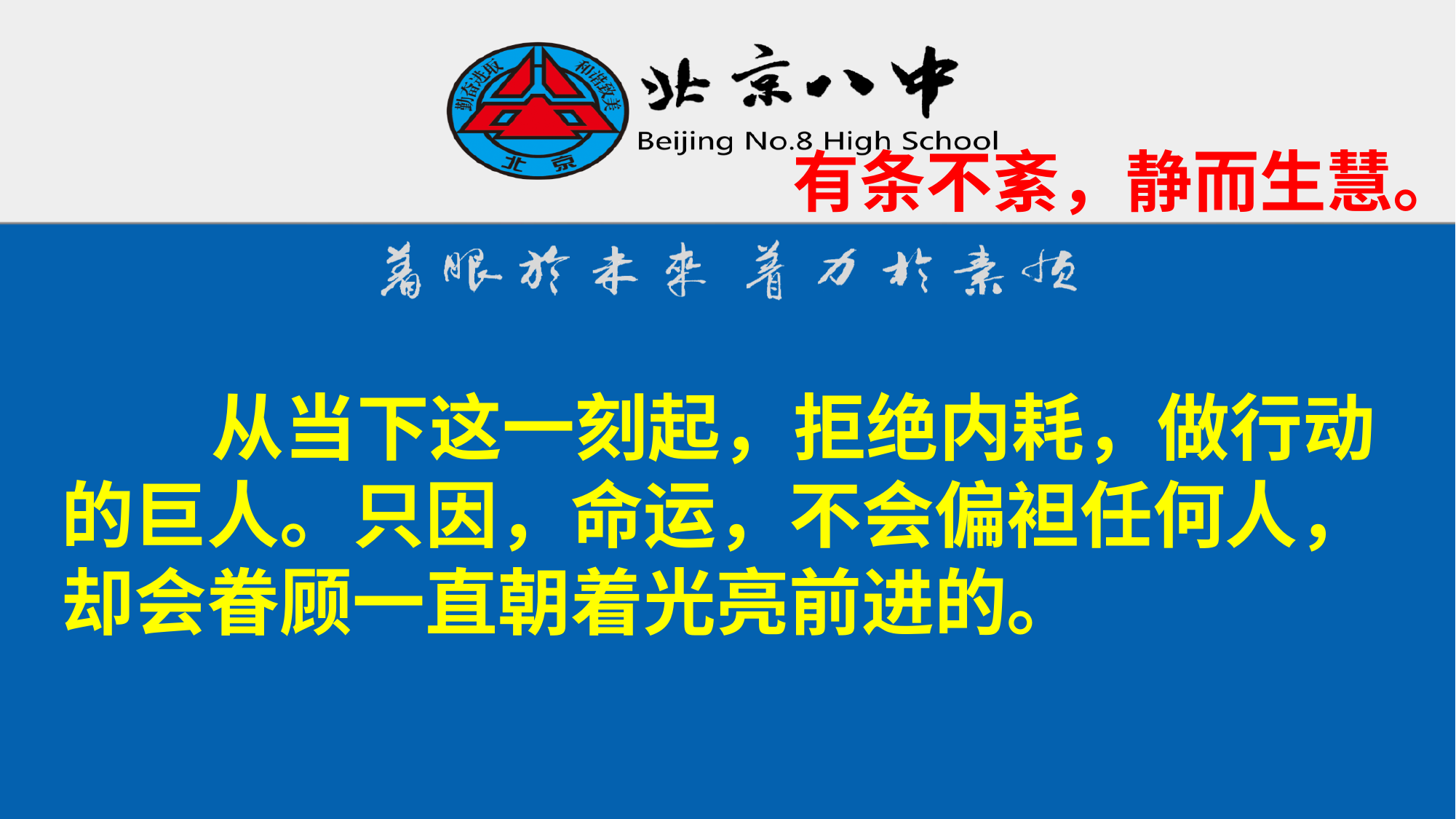

有条不紊，静而生慧。
        从当下这一刻起，拒绝内耗，做行动的巨人。只因，命运，不会偏袒任何人，却会眷顾一直朝着光亮前进的。